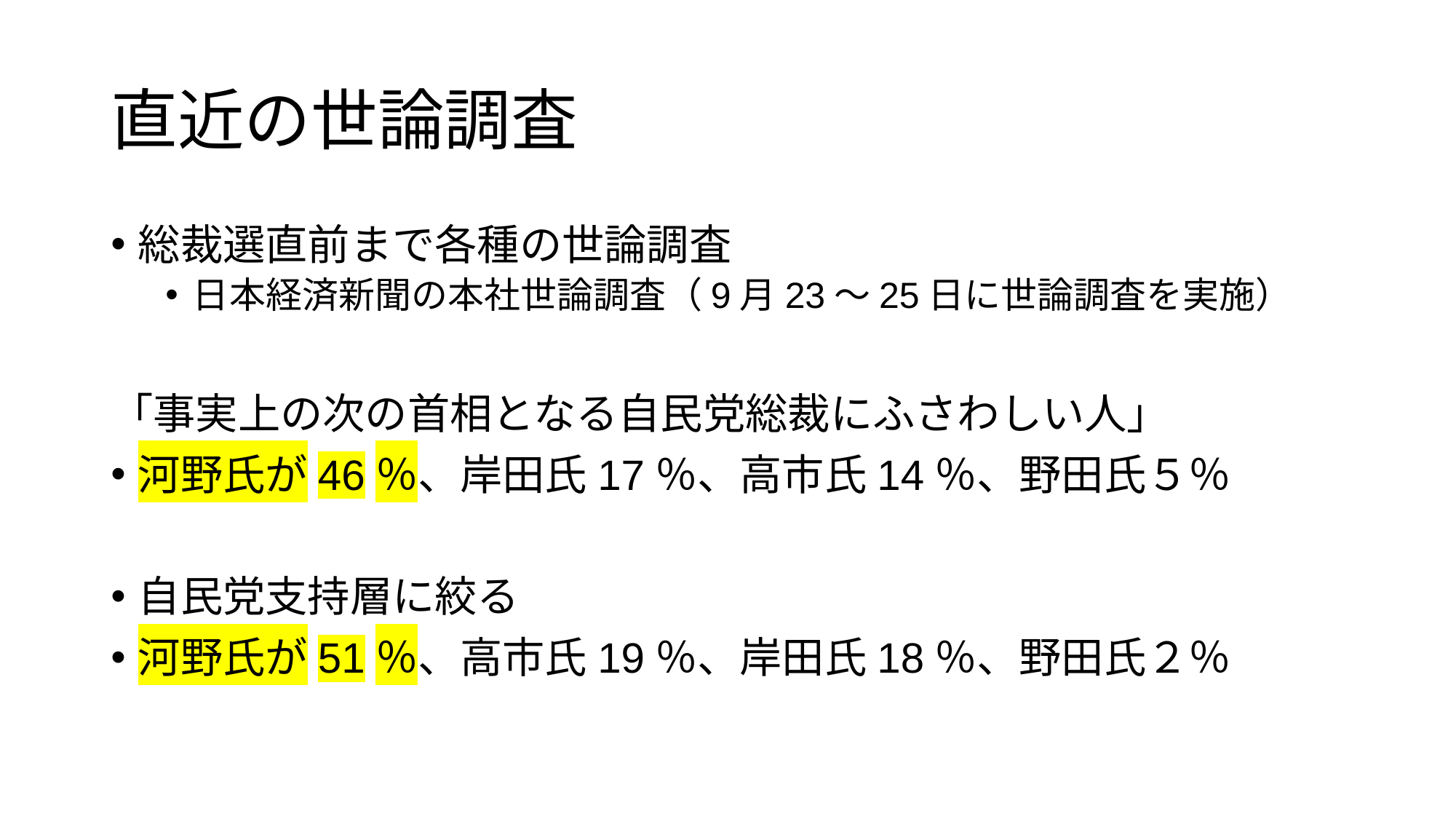

# 直近の世論調査
総裁選直前まで各種の世論調査
日本経済新聞の本社世論調査（9月23～25日に世論調査を実施）

「事実上の次の首相となる自民党総裁にふさわしい人」
河野氏が46％、岸田氏17％、高市氏14％、野田氏５％

自民党支持層に絞る
河野氏が51％、高市氏19％、岸田氏18％、野田氏２％